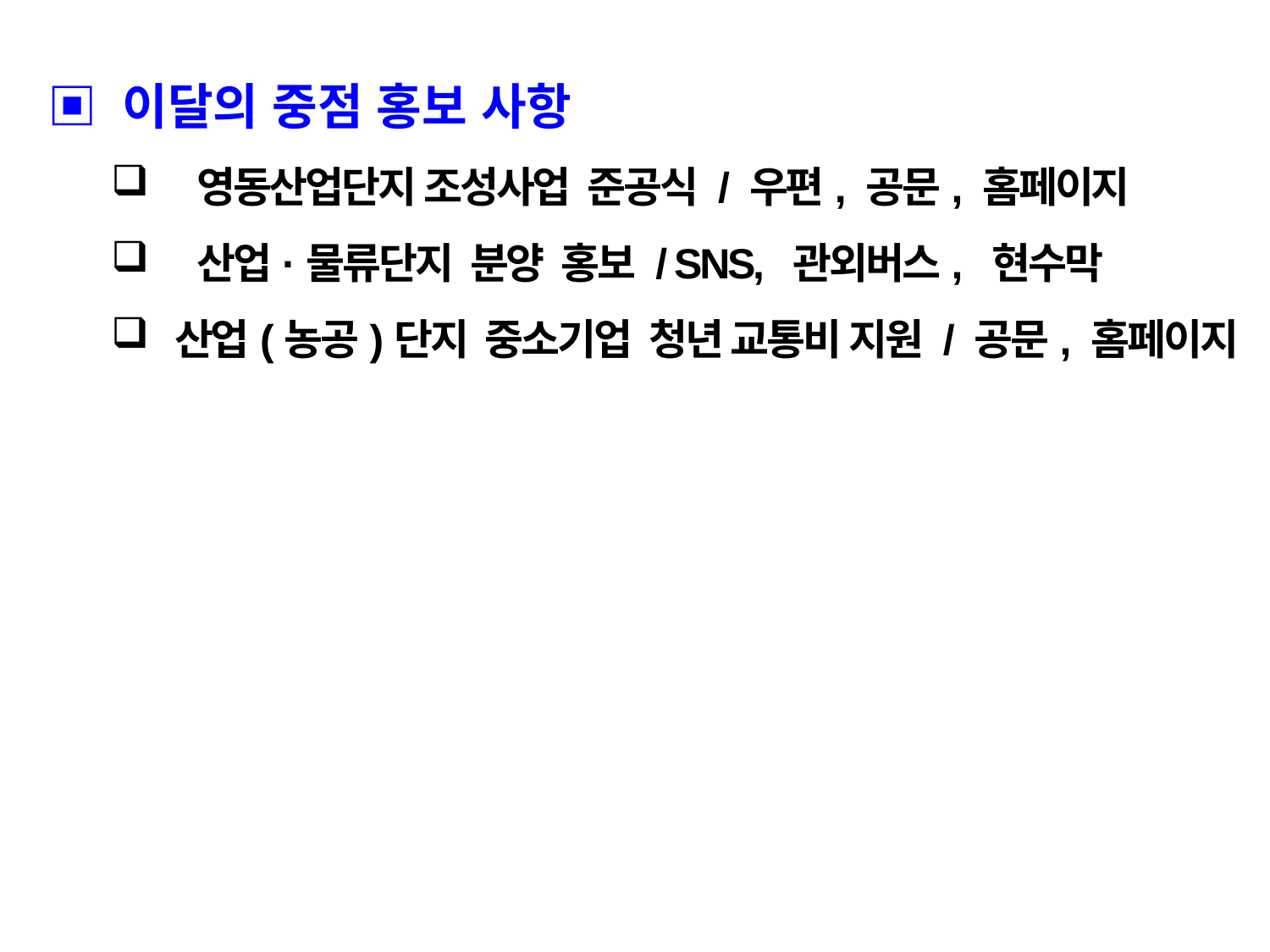

▣ 이달의 중점 홍보 사항
 영동산업단지 조성사업  준공식 / 우편, 공문, 홈페이지
 산업·물류단지  분양  홍보 / SNS,  관외버스,  현수막
산업(농공)단지  중소기업  청년 교통비 지원 / 공문, 홈페이지